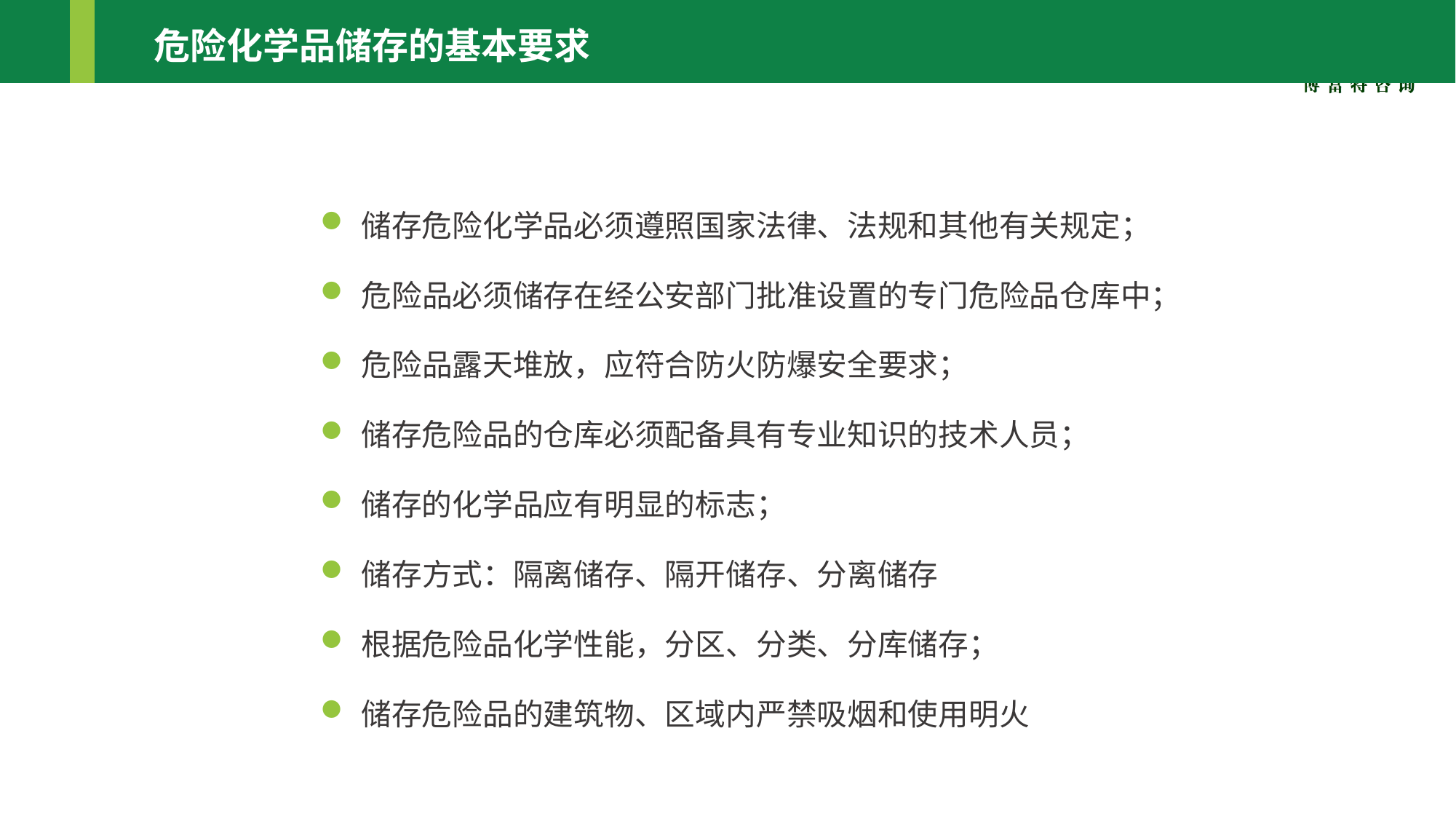

危险化学品储存的基本要求
储存危险化学品必须遵照国家法律、法规和其他有关规定；
危险品必须储存在经公安部门批准设置的专门危险品仓库中；
危险品露天堆放，应符合防火防爆安全要求；
储存危险品的仓库必须配备具有专业知识的技术人员；
储存的化学品应有明显的标志；
储存方式：隔离储存、隔开储存、分离储存
根据危险品化学性能，分区、分类、分库储存；
储存危险品的建筑物、区域内严禁吸烟和使用明火